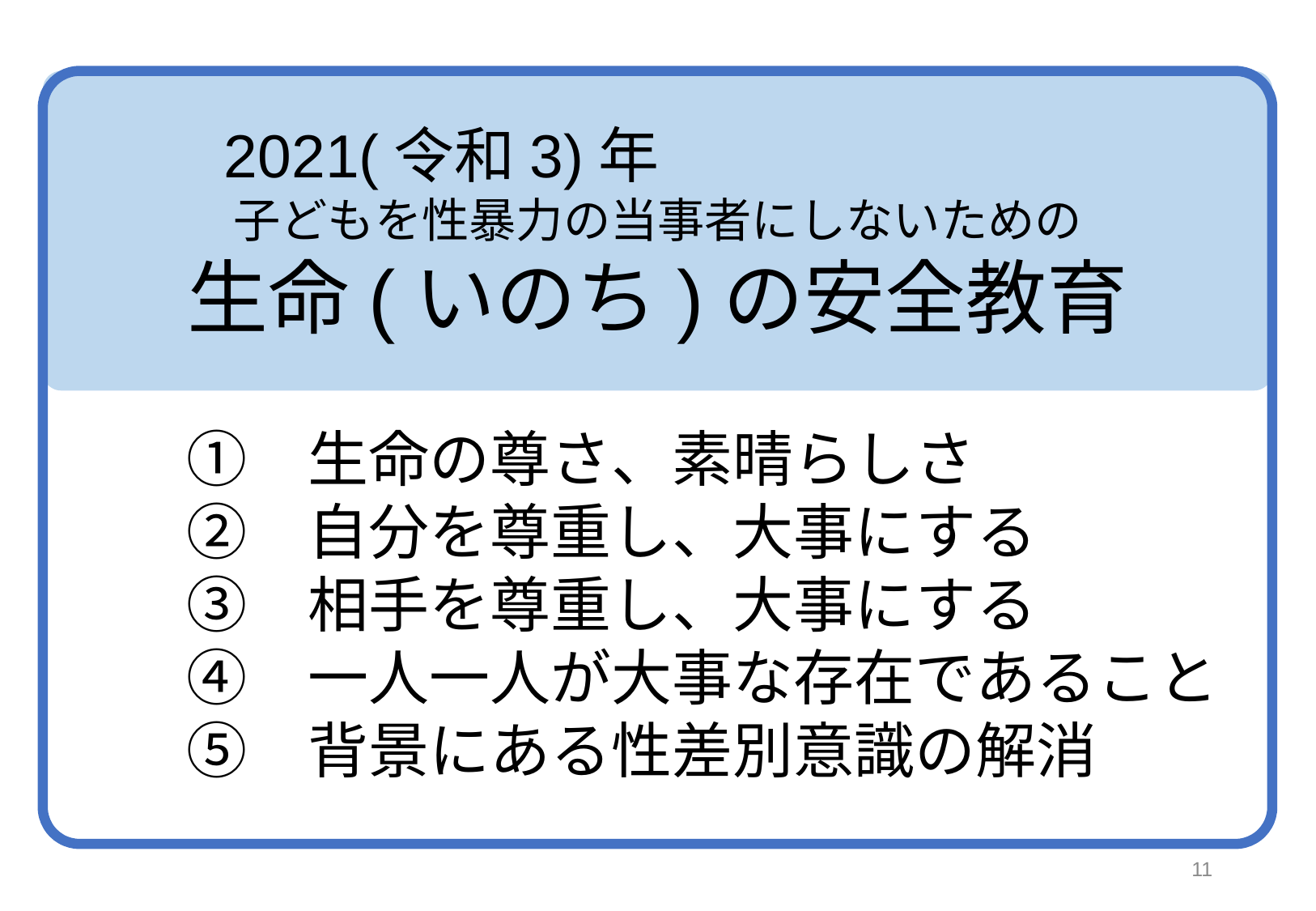

2021(令和3)年
子どもを性暴力の当事者にしないための
生命(いのち)の安全教育

　　①　生命の尊さ、素晴らしさ
　　②　自分を尊重し、大事にする
　　③　相手を尊重し、大事にする
　　④　一人一人が大事な存在であること
　　⑤　背景にある性差別意識の解消
11